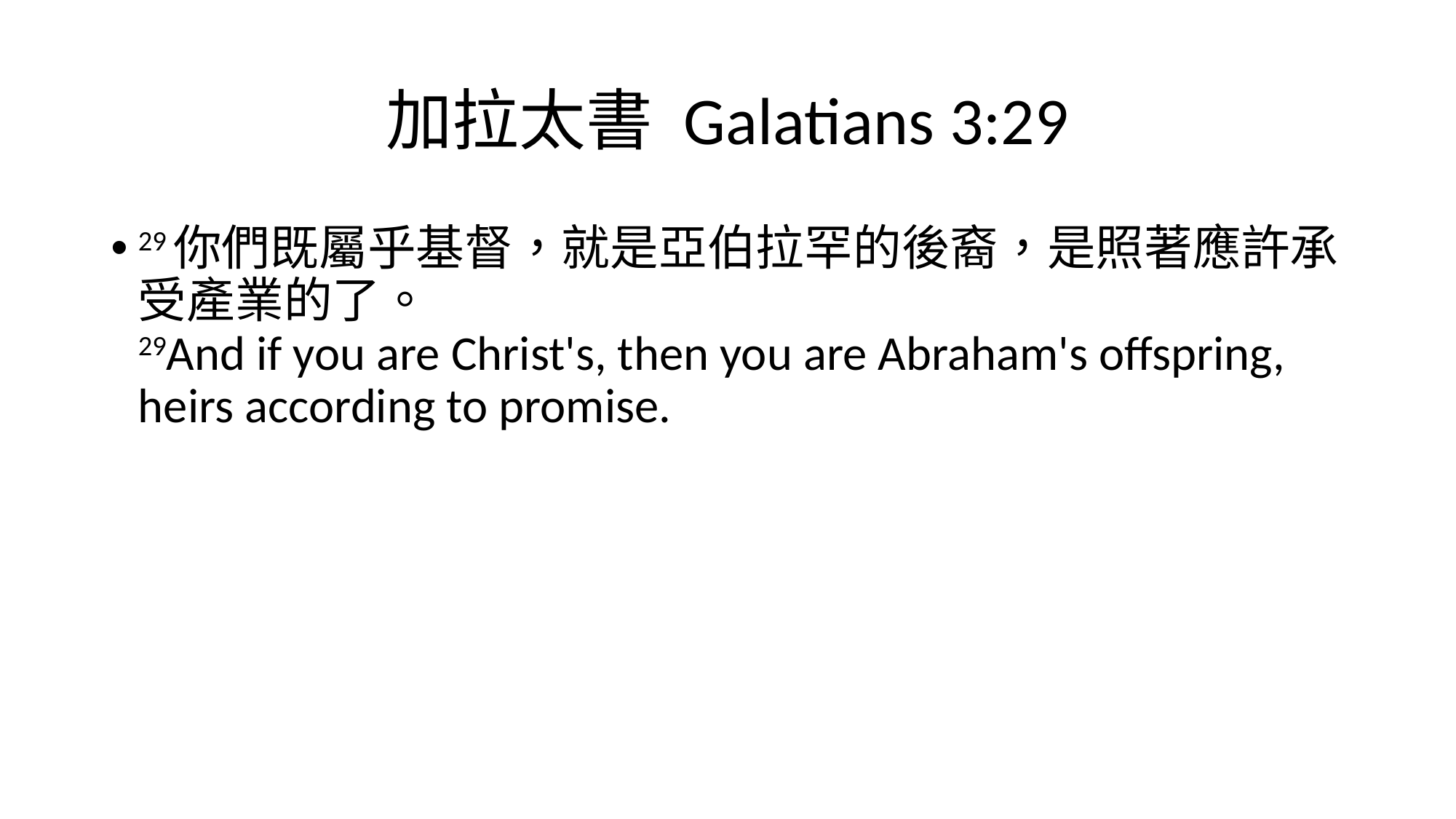

# 加拉太書 Galatians 3:29
29你們既屬乎基督，就是亞伯拉罕的後裔，是照著應許承受產業的了。
29And if you are Christ's, then you are Abraham's offspring, heirs according to promise.